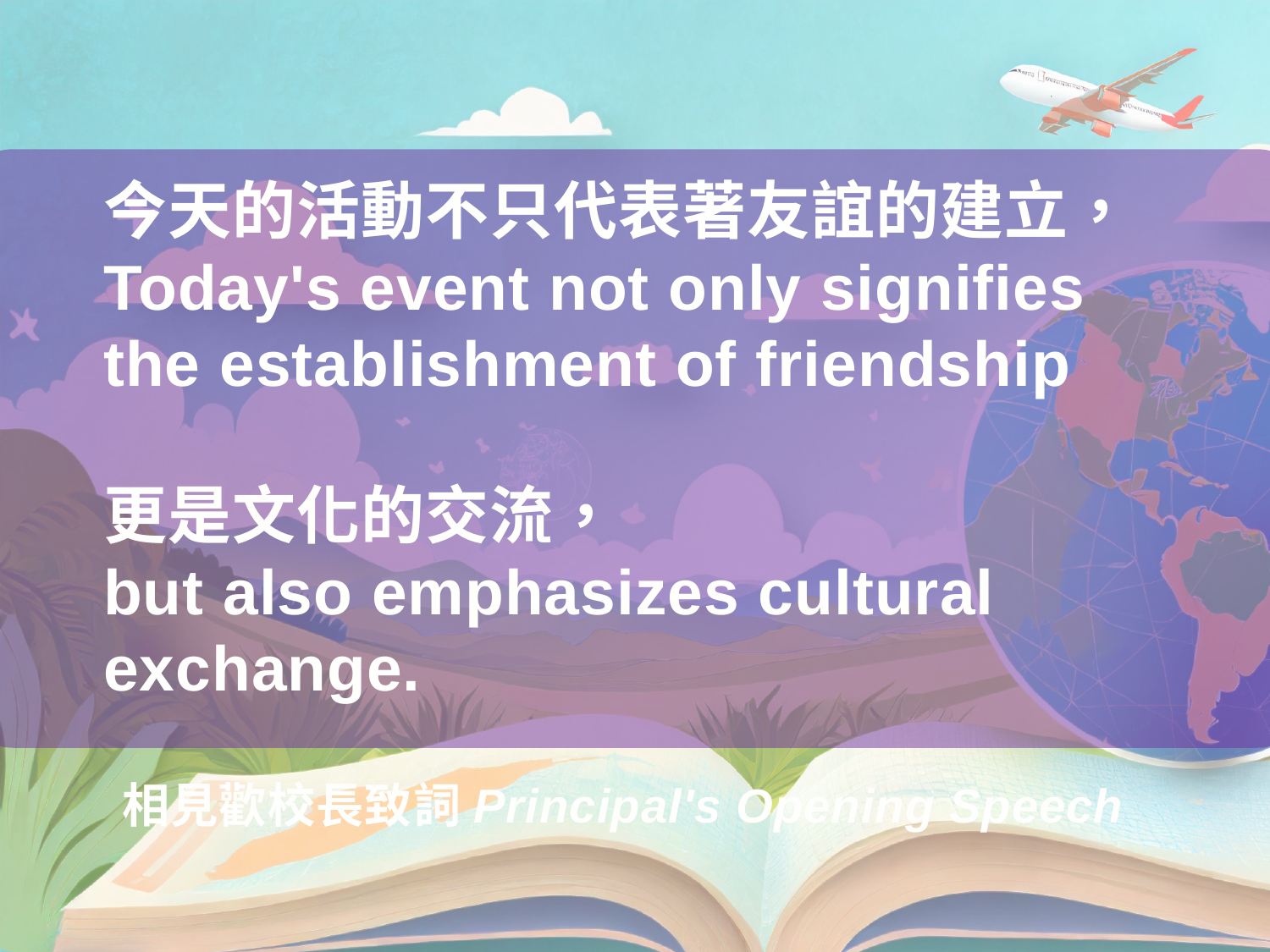

今天的活動不只代表著友誼的建立，
Today's event not only signifies the establishment of friendship

更是文化的交流，
but also emphasizes cultural exchange.
相見歡校長致詞Principal's Opening Speech